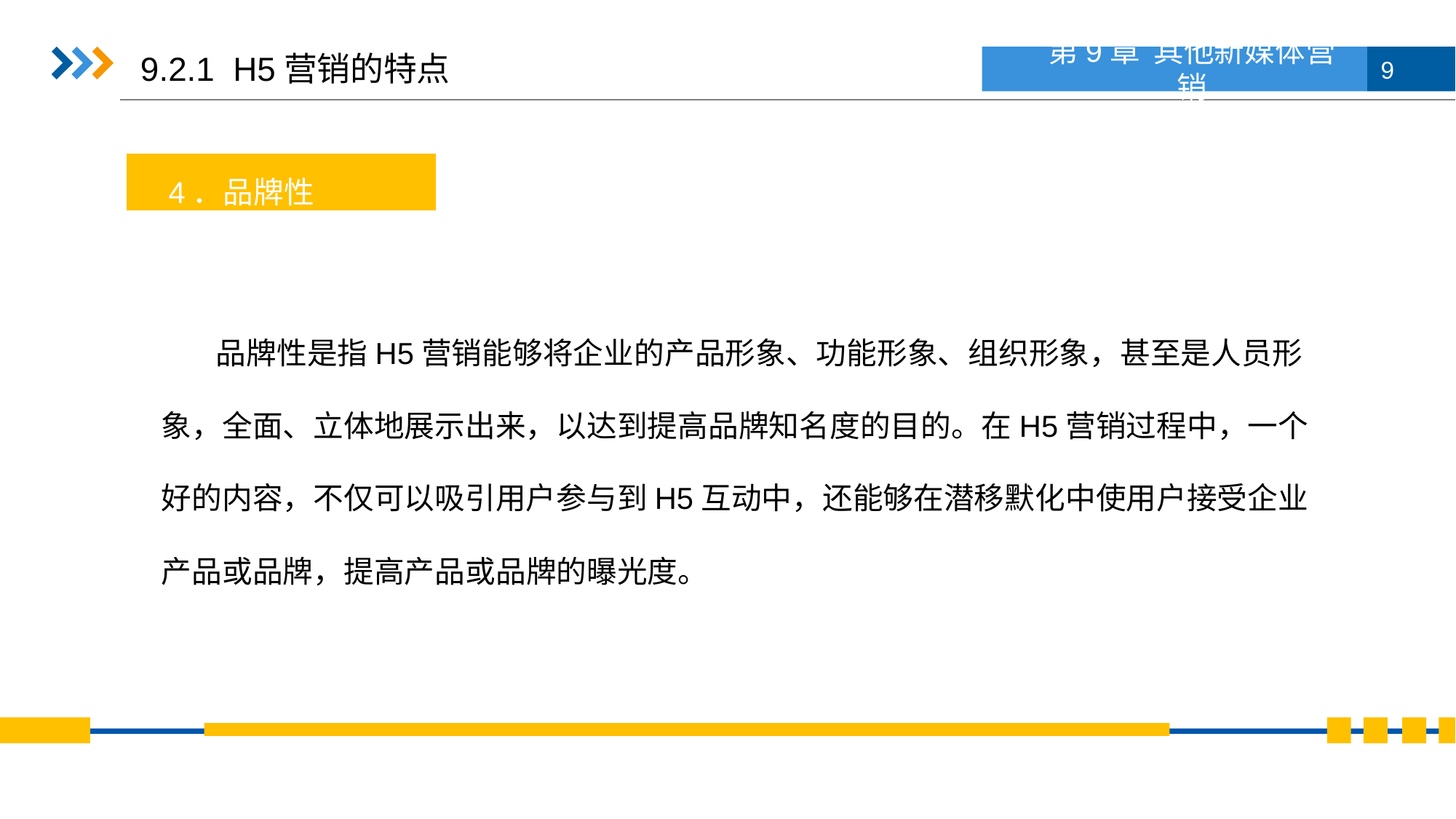

9.2.1  H5营销的特点
4．品牌性
品牌性是指H5营销能够将企业的产品形象、功能形象、组织形象，甚至是人员形象，全面、立体地展示出来，以达到提高品牌知名度的目的。在H5营销过程中，一个好的内容，不仅可以吸引用户参与到H5互动中，还能够在潜移默化中使用户接受企业产品或品牌，提高产品或品牌的曝光度。